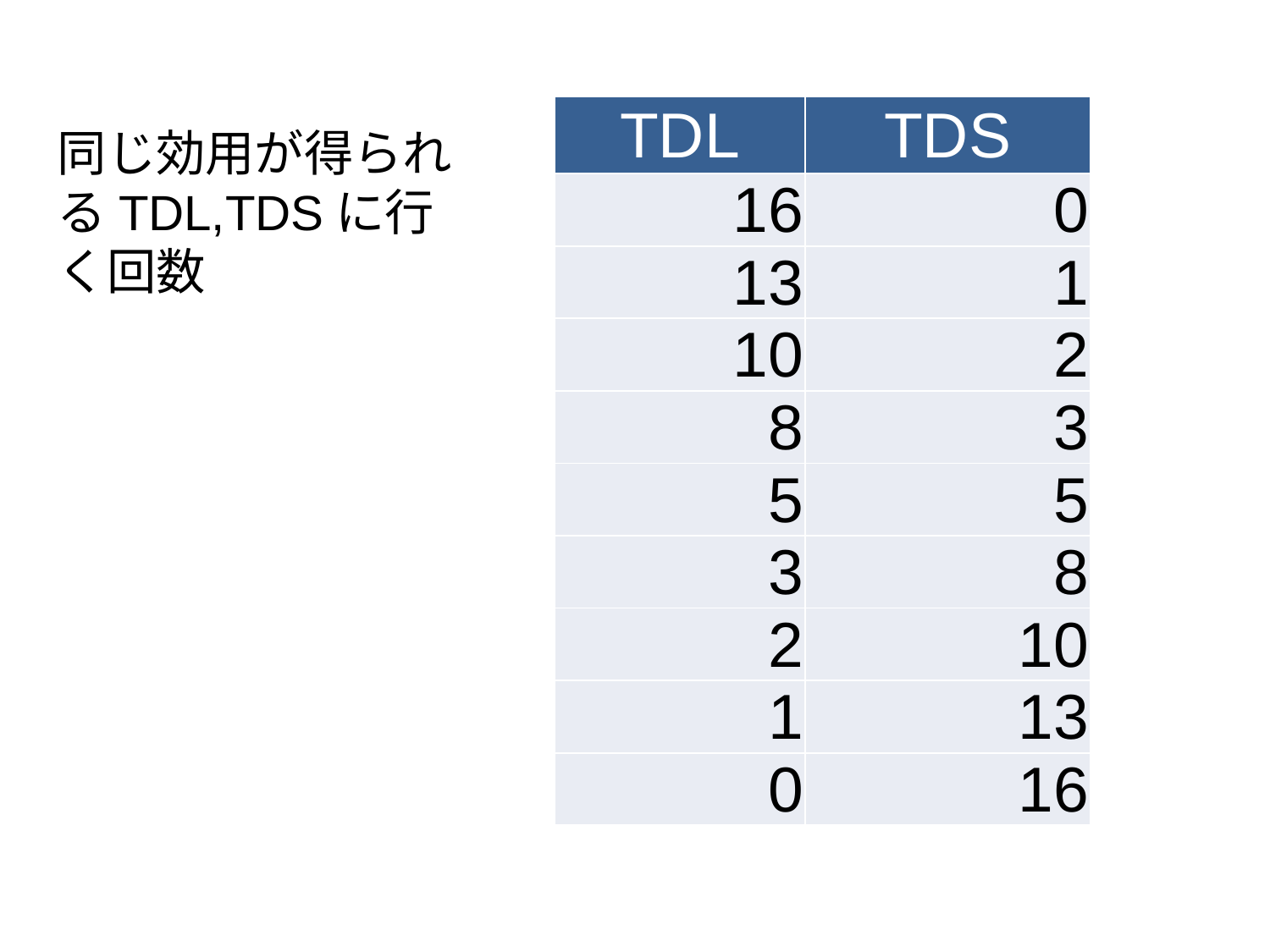

| TDL | TDS |
| --- | --- |
| 16 | 0 |
| 13 | 1 |
| 10 | 2 |
| 8 | 3 |
| 5 | 5 |
| 3 | 8 |
| 2 | 10 |
| 1 | 13 |
| 0 | 16 |
同じ効用が得られるTDL,TDSに行く回数